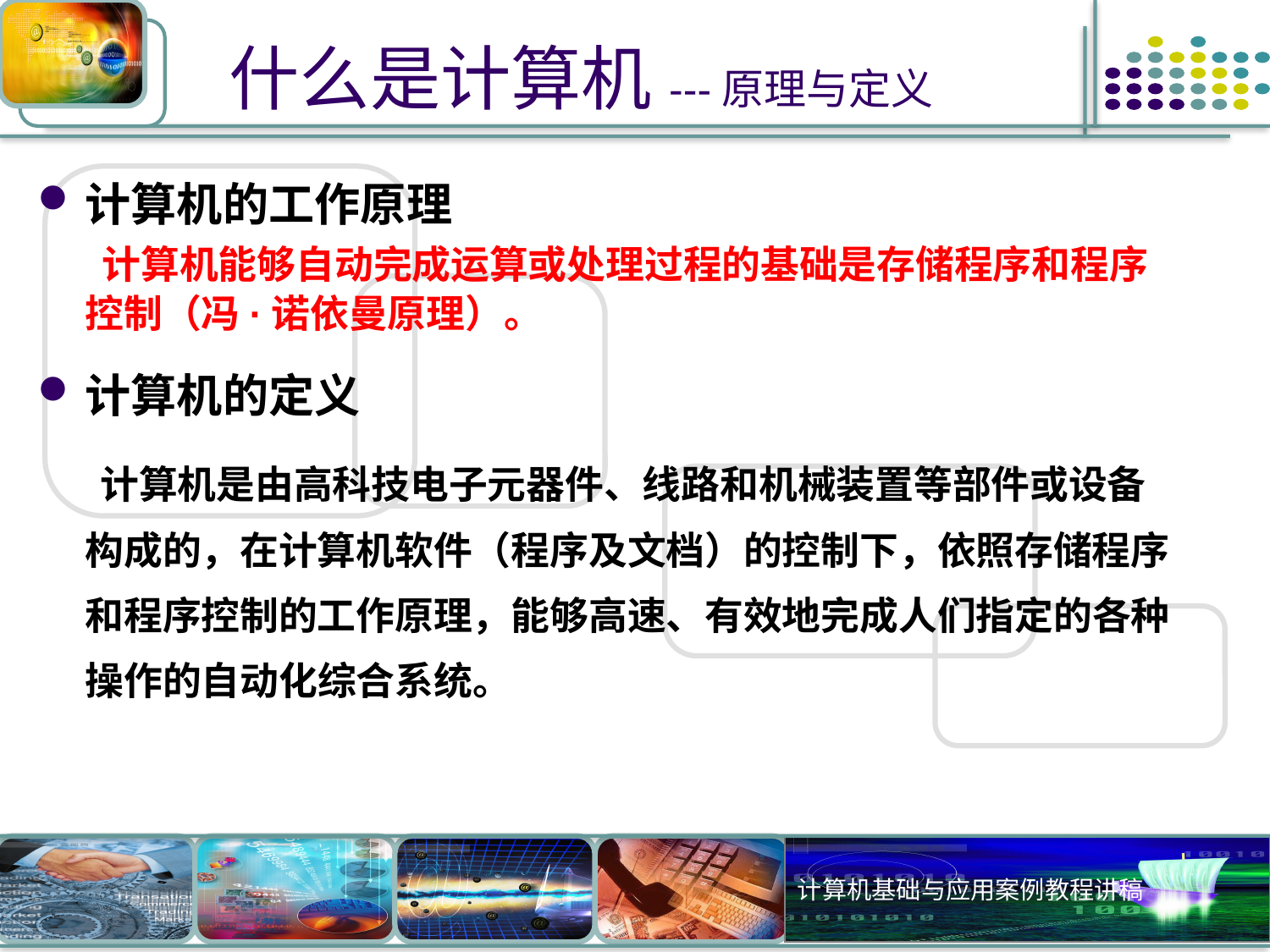

# 什么是计算机---原理与定义
计算机的工作原理
       计算机能够自动完成运算或处理过程的基础是存储程序和程序控制（冯·诺依曼原理）。
计算机的定义
     计算机是由高科技电子元器件、线路和机械装置等部件或设备构成的，在计算机软件（程序及文档）的控制下，依照存储程序和程序控制的工作原理，能够高速、有效地完成人们指定的各种操作的自动化综合系统。